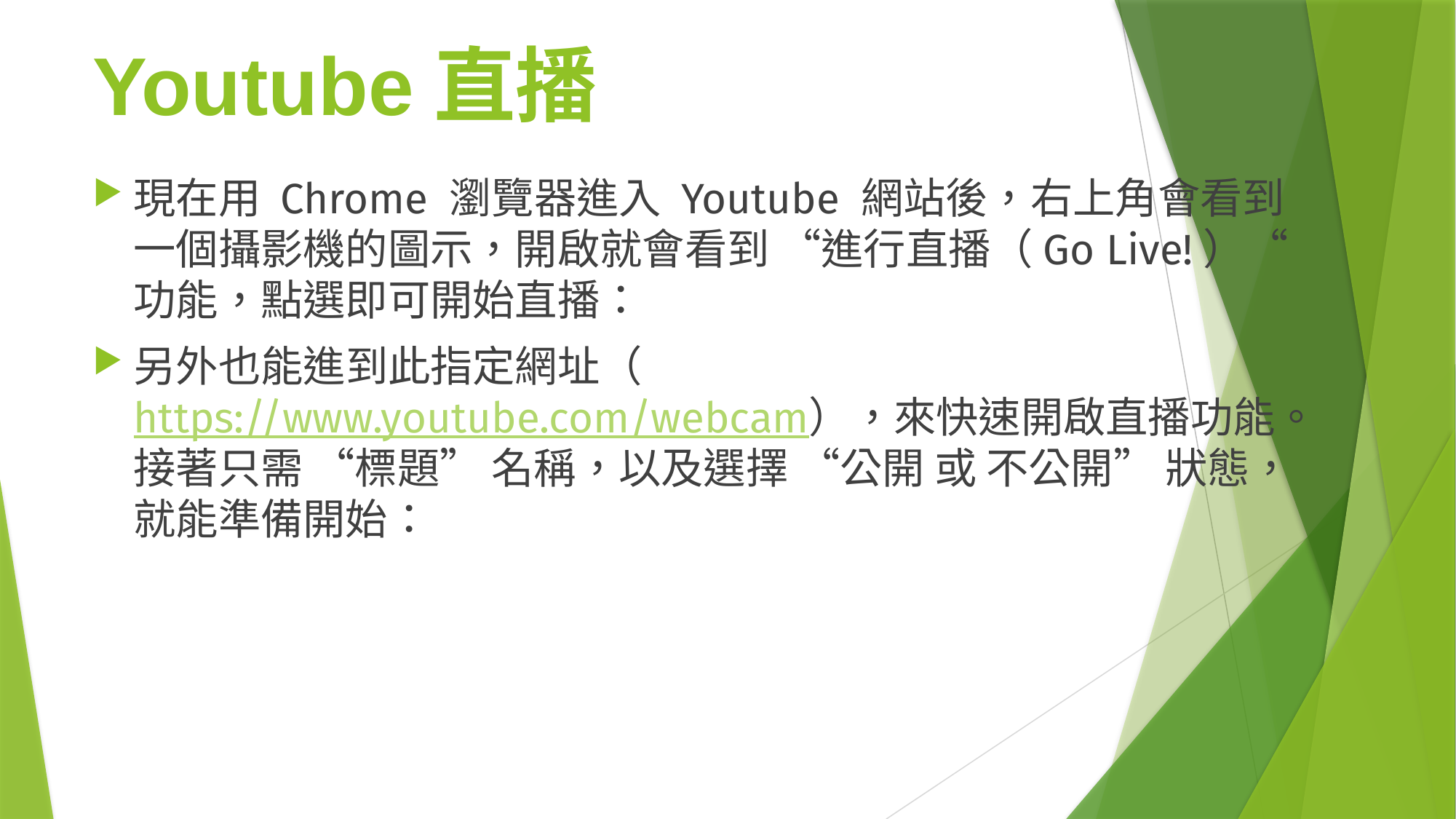

# Youtube直播
現在用 Chrome 瀏覽器進入 Youtube 網站後，右上角會看到一個攝影機的圖示，開啟就會看到 “進行直播（Go Live!）“ 功能，點選即可開始直播：
另外也能進到此指定網址（https://www.youtube.com/webcam），來快速開啟直播功能。接著只需 “標題” 名稱，以及選擇 “公開 或 不公開” 狀態，就能準備開始：